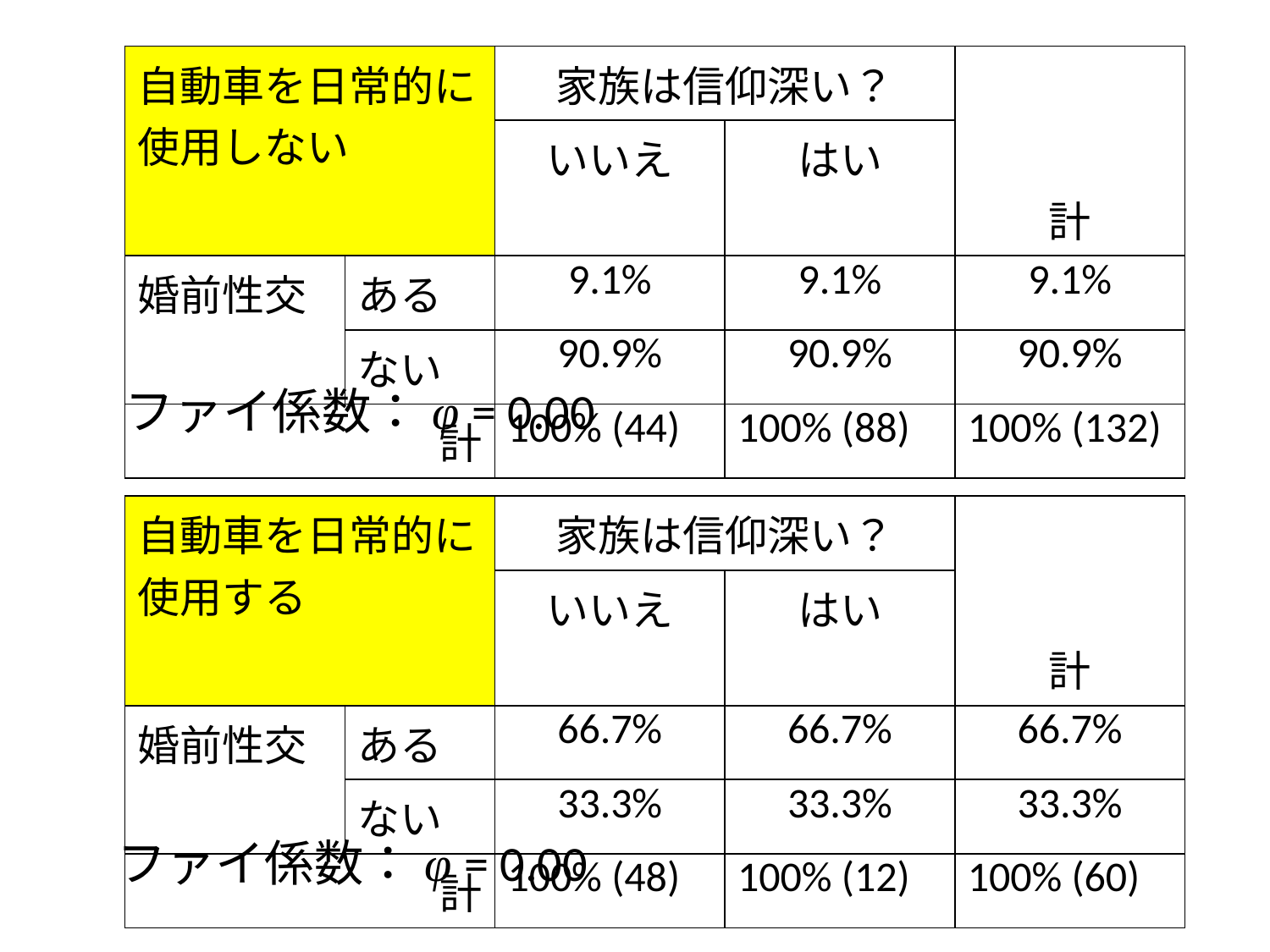

| 自動車を日常的に使用しない |  | 家族は信仰深い？ |  | 計 |
| --- | --- | --- | --- | --- |
|  |  | いいえ | はい |  |
| 婚前性交 | ある | 9.1% | 9.1% | 9.1% |
|  | ない | 90.9% | 90.9% | 90.9% |
| 計 |  | 100% (44) | 100% (88) | 100% (132) |
ファイ係数：φ = 0.00
| 自動車を日常的に使用する |  | 家族は信仰深い？ |  | 計 |
| --- | --- | --- | --- | --- |
|  |  | いいえ | はい |  |
| 婚前性交 | ある | 66.7% | 66.7% | 66.7% |
|  | ない | 33.3% | 33.3% | 33.3% |
| 計 |  | 100% (48) | 100% (12) | 100% (60) |
ファイ係数：φ = 0.00